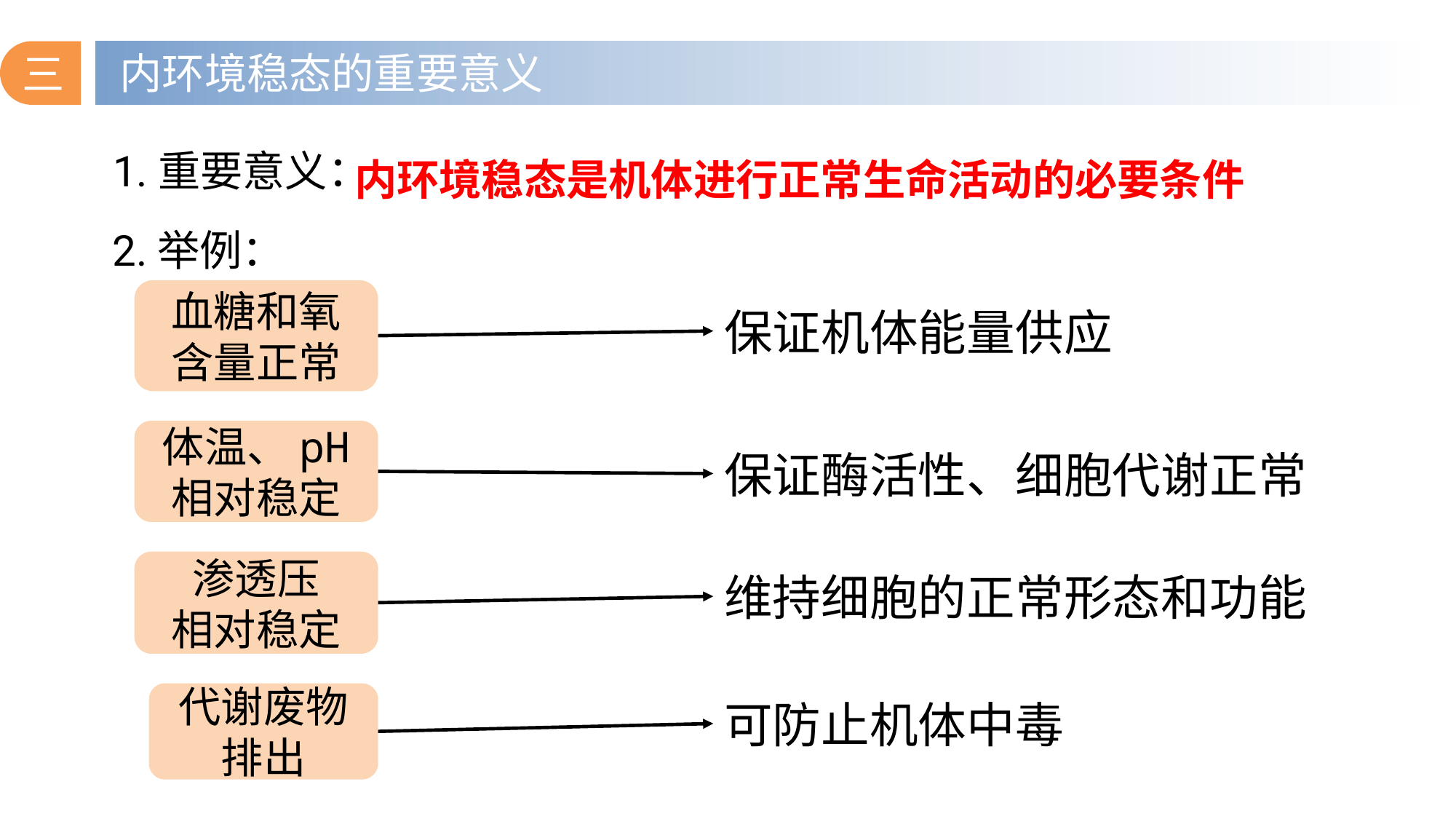

三
内环境稳态的重要意义
内环境稳态是机体进行正常生命活动的必要条件
1.重要意义：
2.举例：
血糖和氧
含量正常
保证机体能量供应
体温、pH
相对稳定
保证酶活性、细胞代谢正常
渗透压
相对稳定
维持细胞的正常形态和功能
代谢废物
排出
可防止机体中毒